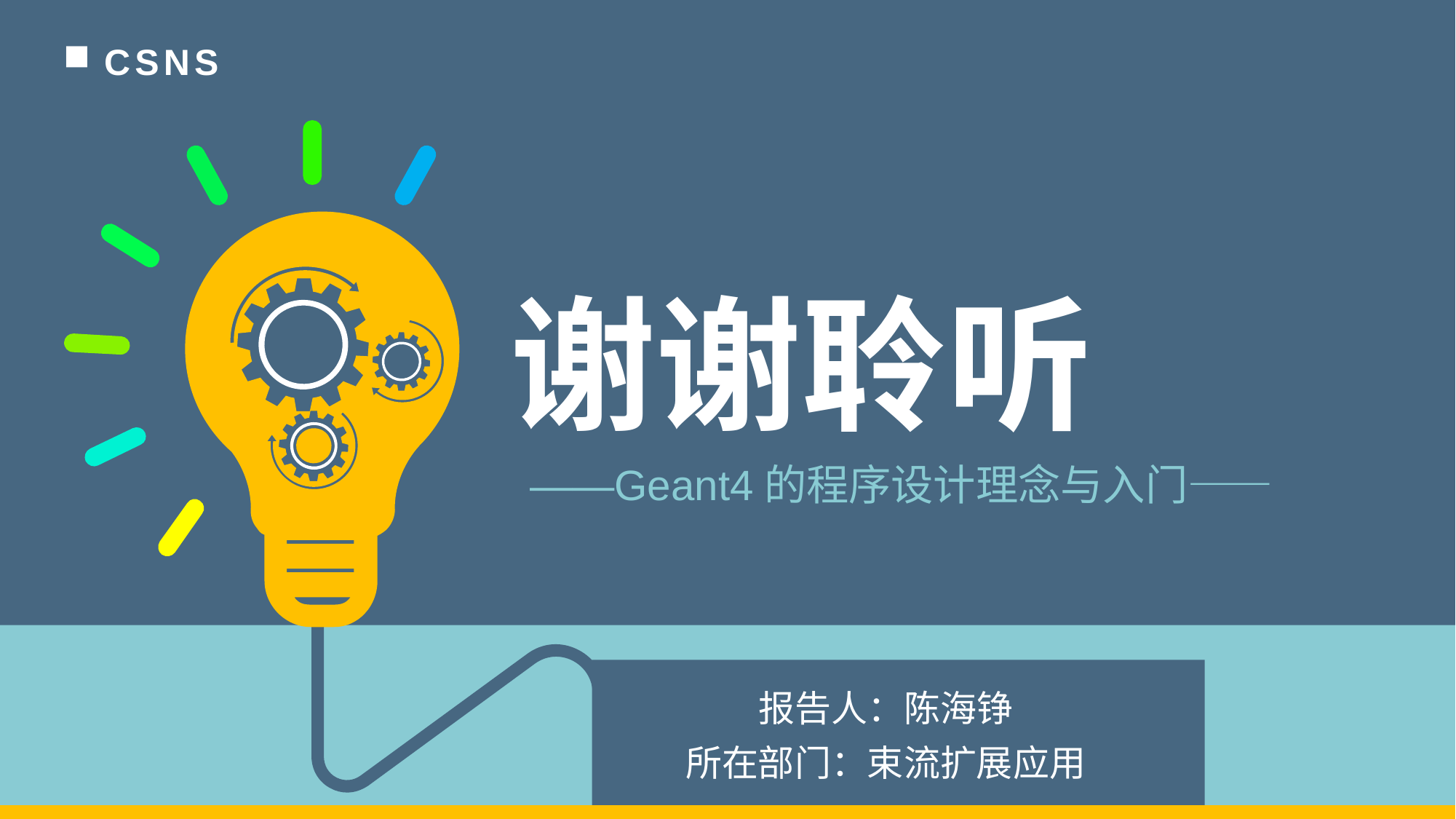

CSNS

# 谢谢聆听

——Geant4的程序设计理念与入门——

报告人：陈海铮
所在部门：束流扩展应用
报告人：陈海铮
所在部门：束流扩展应用